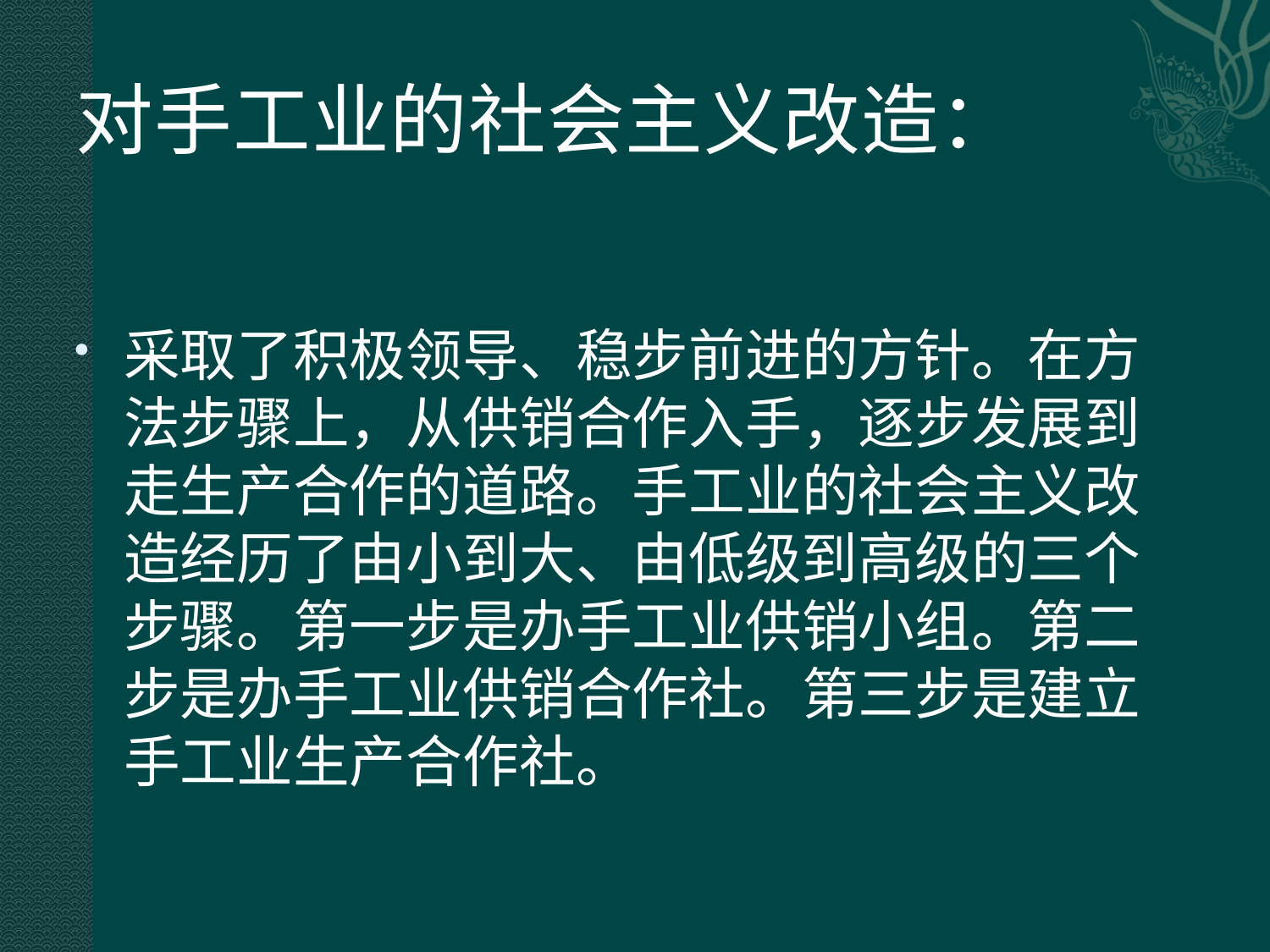

# 对手工业的社会主义改造：
采取了积极领导、稳步前进的方针。在方法步骤上，从供销合作入手，逐步发展到走生产合作的道路。手工业的社会主义改造经历了由小到大、由低级到高级的三个步骤。第一步是办手工业供销小组。第二步是办手工业供销合作社。第三步是建立手工业生产合作社。